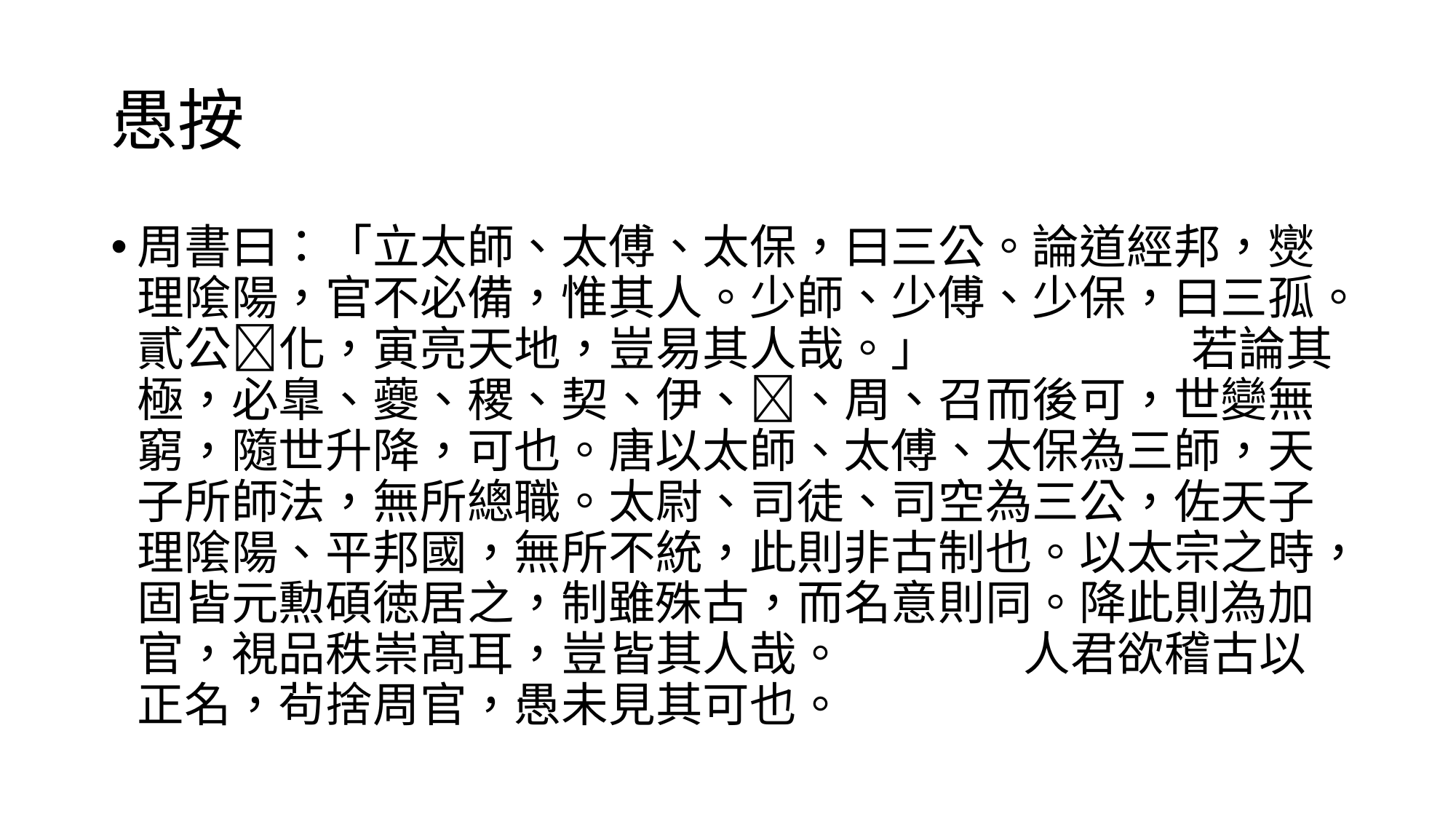

# 愚按
周書曰：「立太師、太傅、太保，曰三公。論道經邦，爕理隂陽，官不必備，惟其人。少師、少傅、少保，曰三孤。貳公𢎞化，寅亮天地，豈易其人哉。」                        若論其極，必臯、䕫、稷、契、伊、𫝊、周、召而後可，世變無窮，隨世升降，可也。唐以太師、太傅、太保為三師，天子所師法，無所總職。太尉、司徒、司空為三公，佐天子理隂陽、平邦國，無所不統，此則非古制也。以太宗之時，固皆元勲碩徳居之，制雖殊古，而名意則同。降此則為加官，視品秩崇髙耳，豈皆其人哉。                 人君欲稽古以正名，茍捨周官，愚未見其可也。